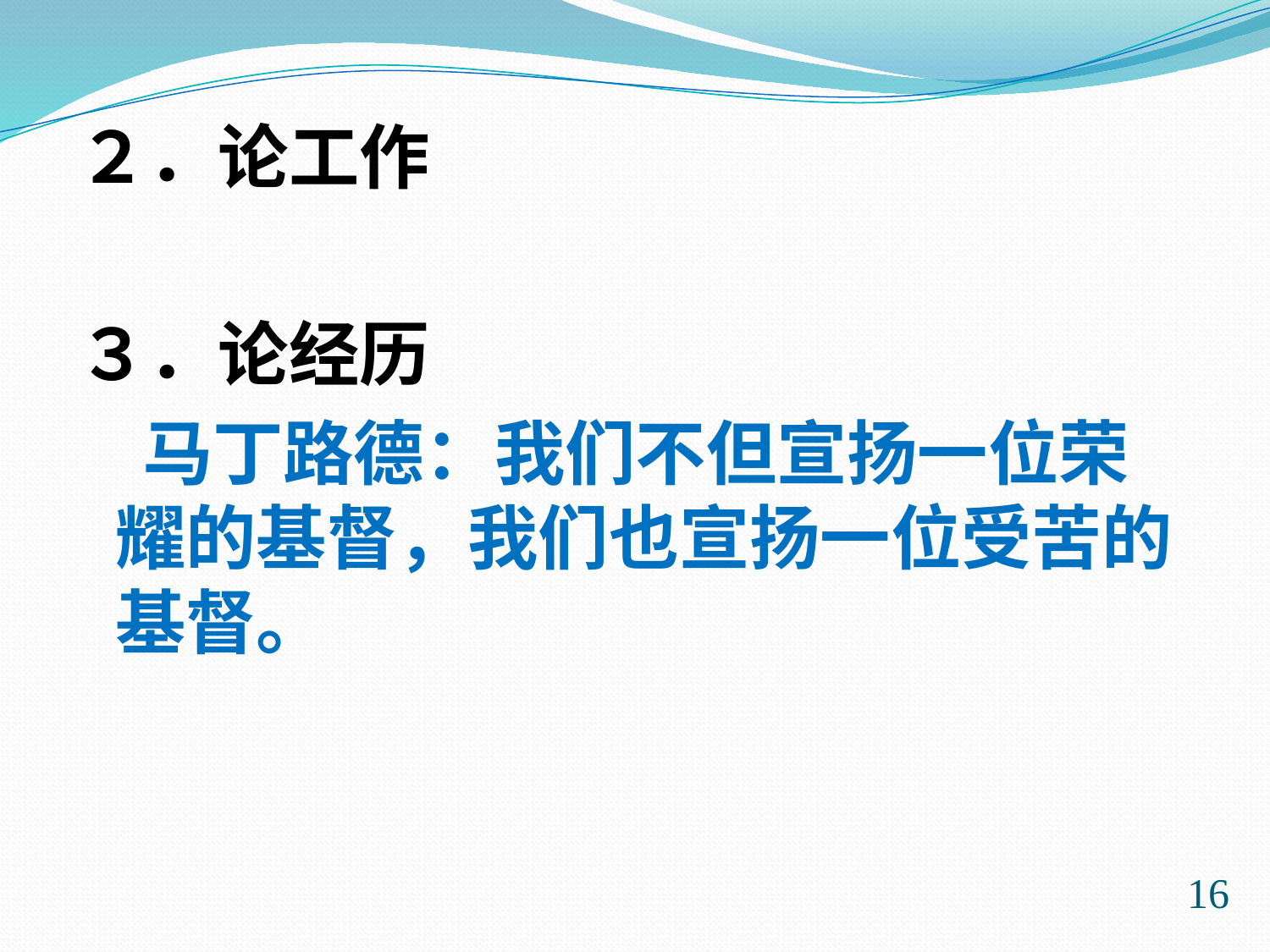

２．论工作

３．论经历
   马丁路德：我们不但宣扬一位荣耀的基督，我们也宣扬一位受苦的基督。

16